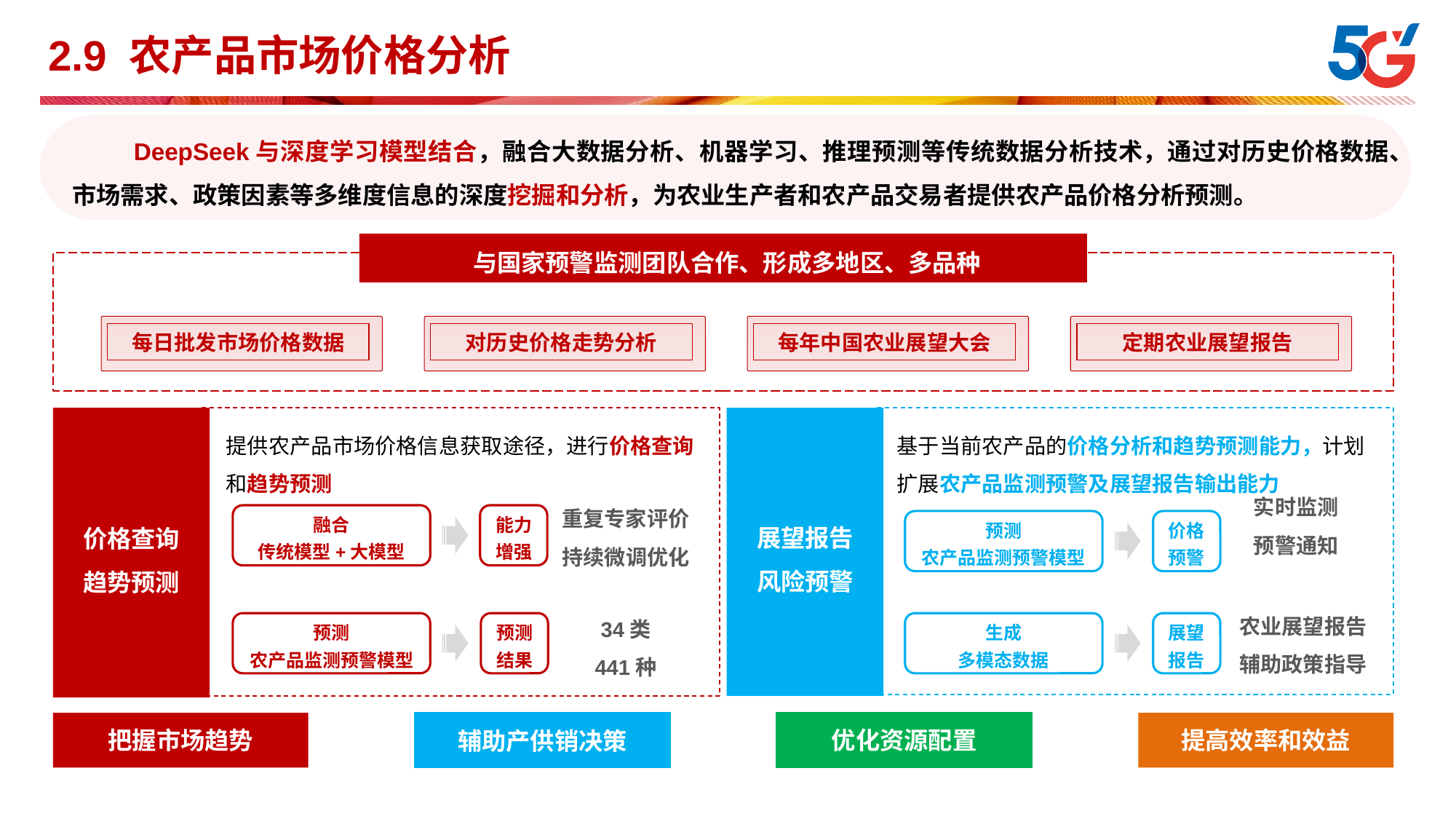

# 2.9 农产品市场价格分析

 DeepSeek与深度学习模型结合，融合大数据分析、机器学习、推理预测等传统数据分析技术，通过对历史价格数据、市场需求、政策因素等多维度信息的深度挖掘和分析，为农业生产者和农产品交易者提供农产品价格分析预测。

与国家预警监测团队合作、形成多地区、多品种

每日批发市场价格数据

对历史价格走势分析

每年中国农业展望大会

定期农业展望报告
价格查询
趋势预测

展望报告
风险预警

提供农产品市场价格信息获取途径，进行价格查询和趋势预测
基于当前农产品的价格分析和趋势预测能力，计划扩展农产品监测预警及展望报告输出能力
实时监测
预警通知

重复专家评价
持续微调优化
融合
传统模型+大模型
能力
增强
预测
农产品监测预警模型
价格预警

农业展望报告
辅助政策指导
34类
441种
预测
农产品监测预警模型
预测
结果
生成
多模态数据
展望
报告

辅助产供销决策
把握市场趋势
优化资源配置
提高效率和效益